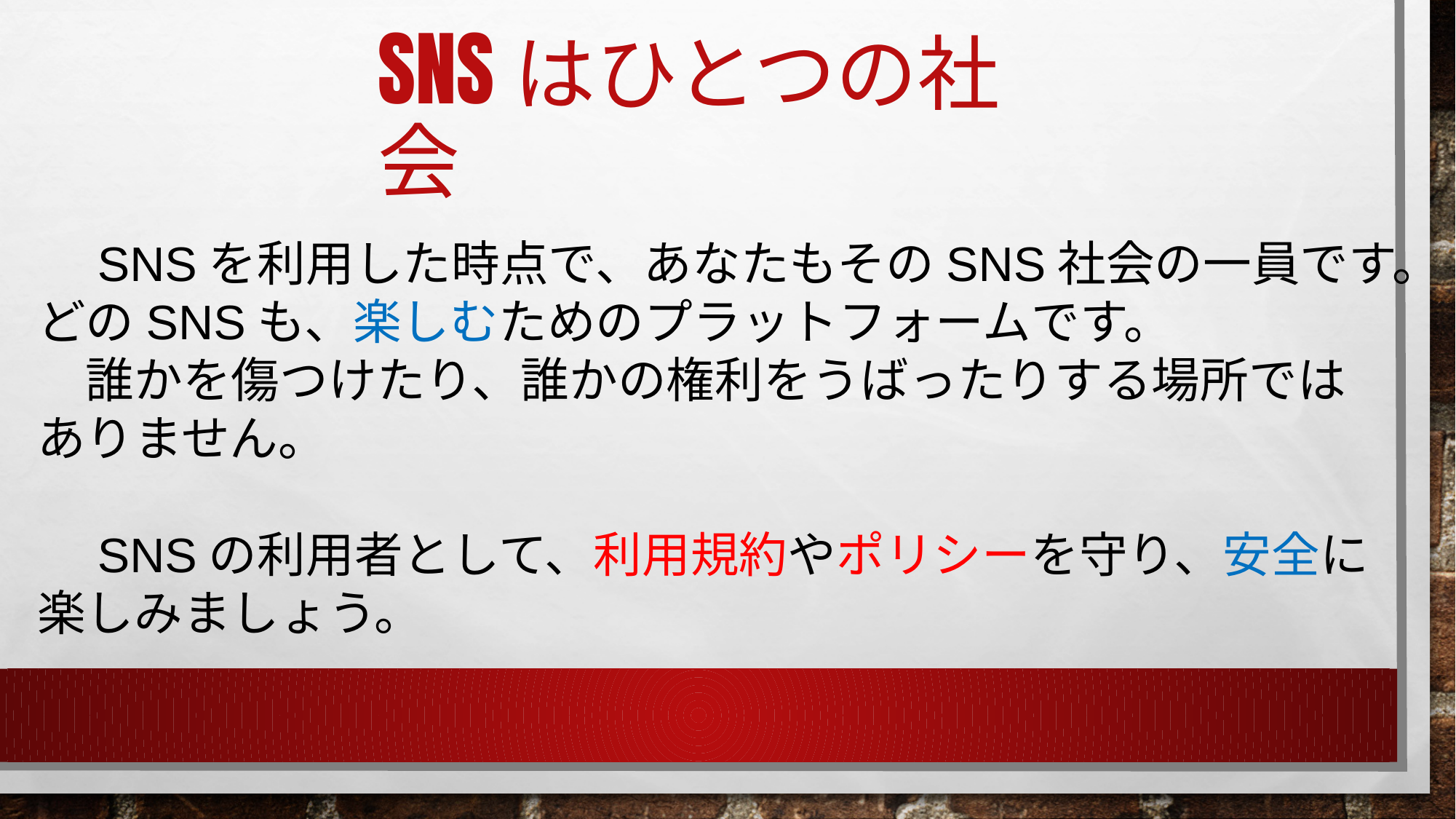

# SNSはひとつの社会
　SNSを利用した時点で、あなたもそのSNS社会の一員です。
どのSNSも、楽しむためのプラットフォームです。
　誰かを傷つけたり、誰かの権利をうばったりする場所ではありません。

　SNSの利用者として、利用規約やポリシーを守り、安全に楽しみましょう。